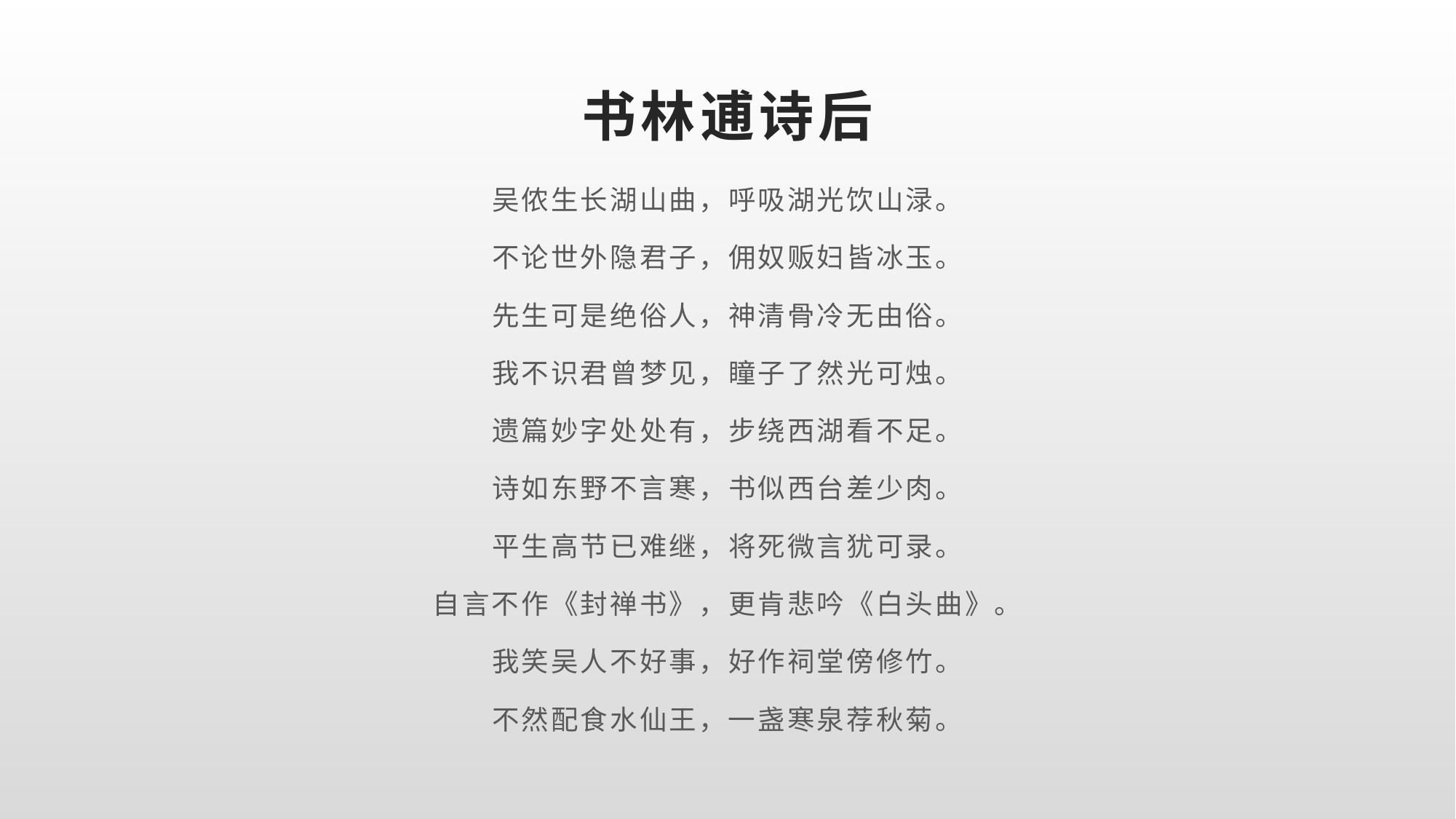

# 书林逋诗后
吴侬生长湖山曲，呼吸湖光饮山渌。
不论世外隐君子，佣奴贩妇皆冰玉。
先生可是绝俗人，神清骨冷无由俗。
我不识君曾梦见，瞳子了然光可烛。
遗篇妙字处处有，步绕西湖看不足。
诗如东野不言寒，书似西台差少肉。
平生高节已难继，将死微言犹可录。
自言不作《封禅书》，更肯悲吟《白头曲》。
我笑吴人不好事，好作祠堂傍修竹。
不然配食水仙王，一盏寒泉荐秋菊。